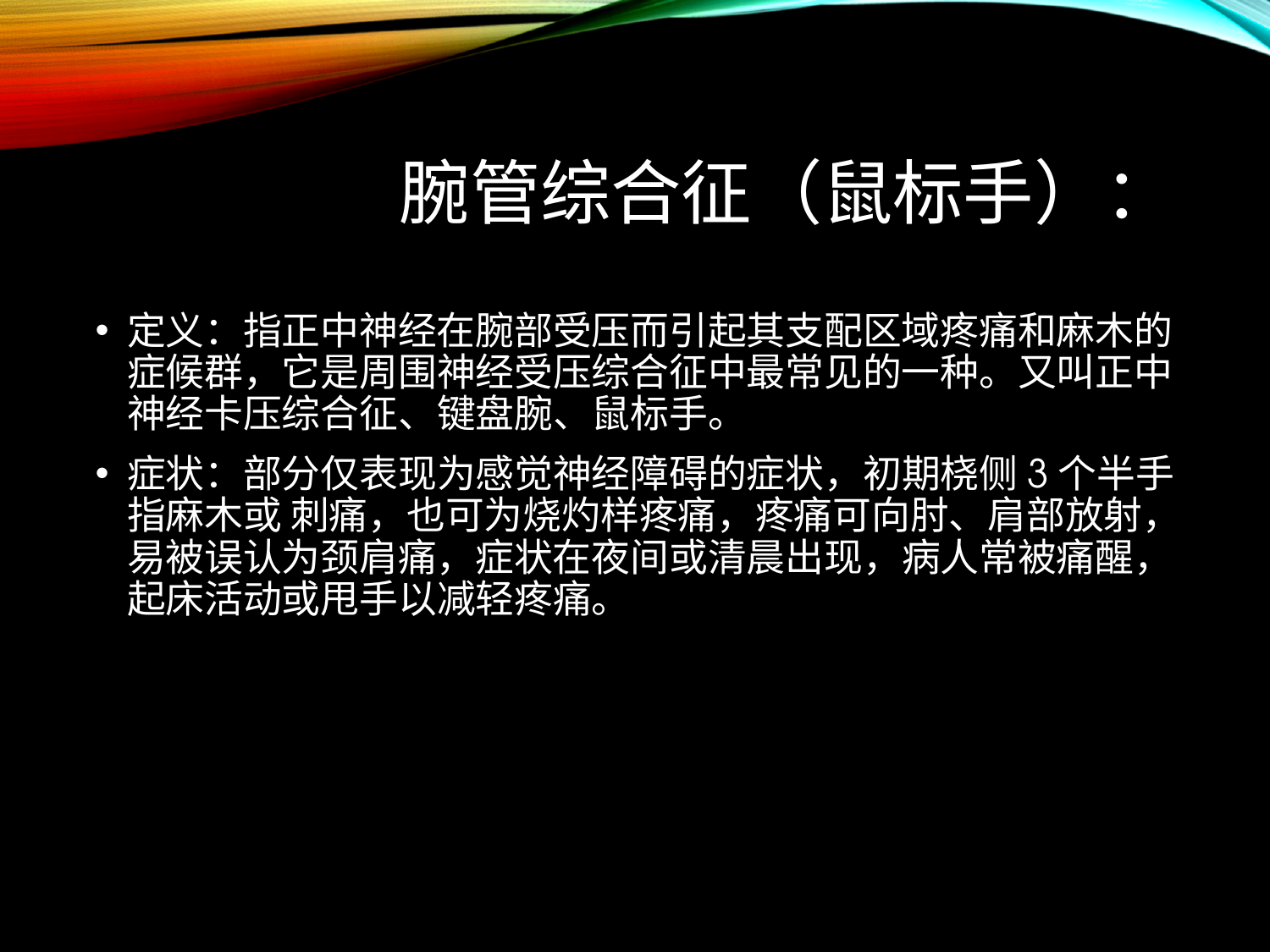

# 腕管综合征（鼠标手）：
定义：指正中神经在腕部受压而引起其支配区域疼痛和麻木的症候群，它是周围神经受压综合征中最常见的一种。又叫正中神经卡压综合征、键盘腕、鼠标手。
症状：部分仅表现为感觉神经障碍的症状，初期桡侧3个半手指麻木或 刺痛，也可为烧灼样疼痛，疼痛可向肘、肩部放射，易被误认为颈肩痛，症状在夜间或清晨出现，病人常被痛醒，起床活动或甩手以减轻疼痛。